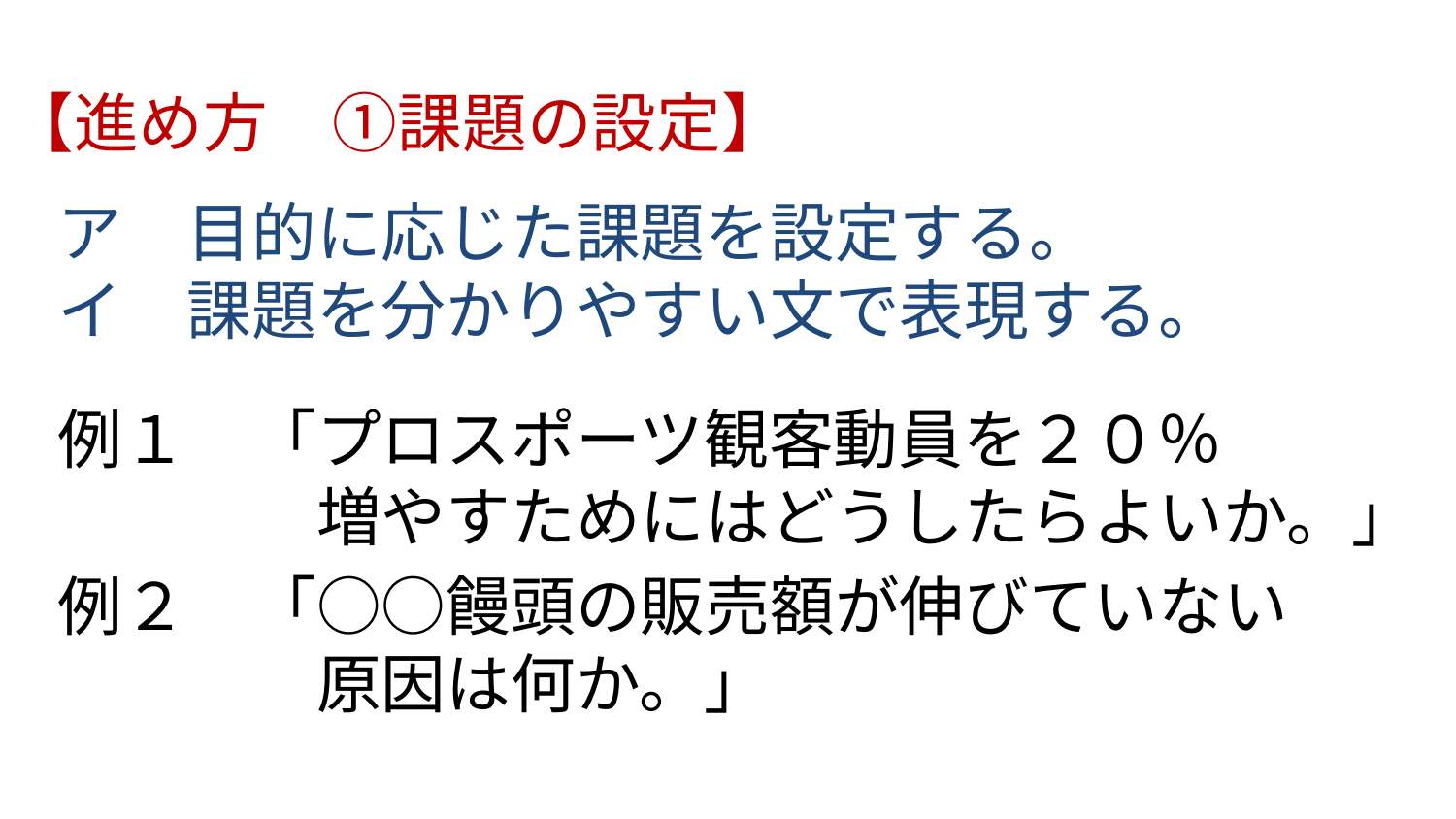

【進め方　①課題の設定】
ア　目的に応じた課題を設定する。
イ　課題を分かりやすい文で表現する。
例１　「プロスポーツ観客動員を２０％
　　　　増やすためにはどうしたらよいか。」
例２　「○○饅頭の販売額が伸びていない
　　　　原因は何か。」